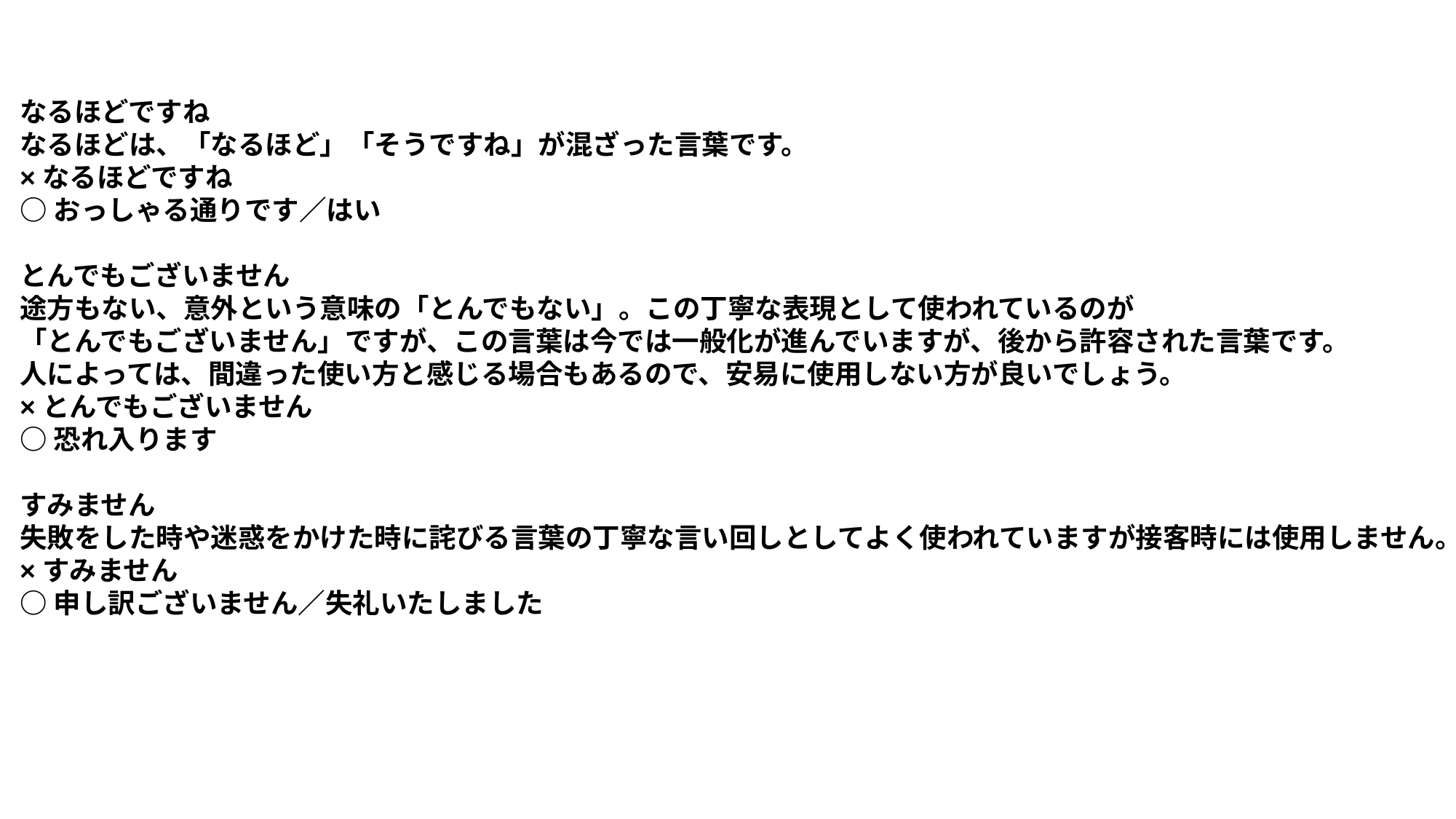

なるほどですね
なるほどは、「なるほど」「そうですね」が混ざった言葉です。
×なるほどですね
○おっしゃる通りです／はい

とんでもございません
途方もない、意外という意味の「とんでもない」。この丁寧な表現として使われているのが
「とんでもございません」ですが、この言葉は今では一般化が進んでいますが、後から許容された言葉です。
人によっては、間違った使い方と感じる場合もあるので、安易に使用しない方が良いでしょう。
×とんでもございません
○恐れ入ります

すみません
失敗をした時や迷惑をかけた時に詫びる言葉の丁寧な言い回しとしてよく使われていますが接客時には使用しません。
×すみません
○申し訳ございません／失礼いたしました